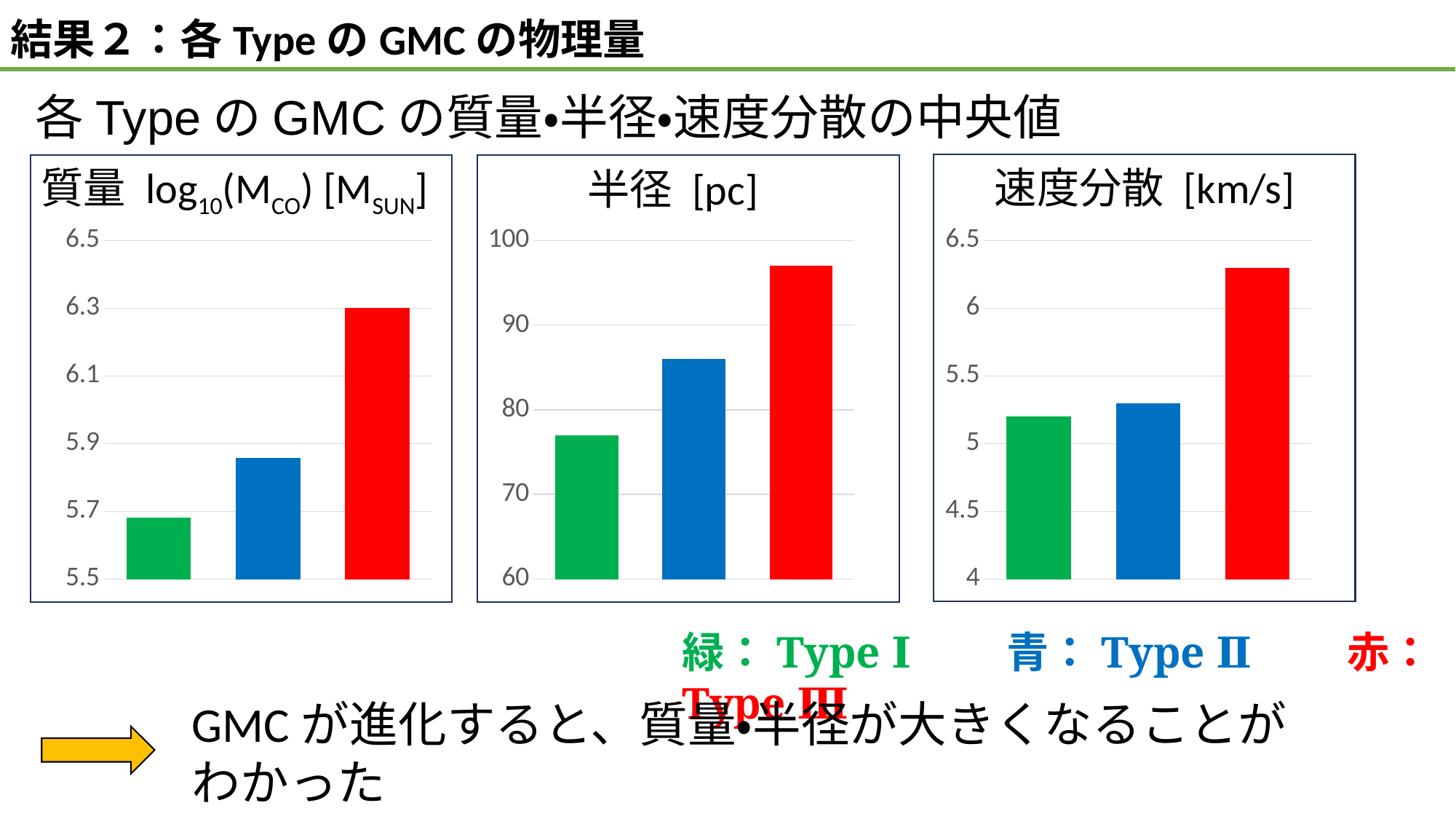

結果２：各TypeのGMCの物理量
各TypeのGMCの質量・半径・速度分散の中央値

質量 log10(MCO) [MSUN]
速度分散 [km/s]
半径 [pc]

### Chart

| Category | 質量 |
|---|---|
| TypeⅠ | 5.681241237375588 |
| TypeⅡ | 5.857332496431268 |
| TypeⅢ | 6.301029995663981 |

### Chart

| Category | 半径 |
|---|---|
| TypeⅠ | 77.0 |
| TypeⅡ | 86.0 |
| TypeⅢ | 97.0 |

### Chart

| Category | 速度分散 |
|---|---|
| TypeⅠ | 5.2 |
| TypeⅡ | 5.3 |
| TypeⅢ | 6.3 |
緑：Type Ⅰ　　青：Type Ⅱ　　赤：Type Ⅲ
GMCが進化すると、質量・半径が大きくなることが
わかった